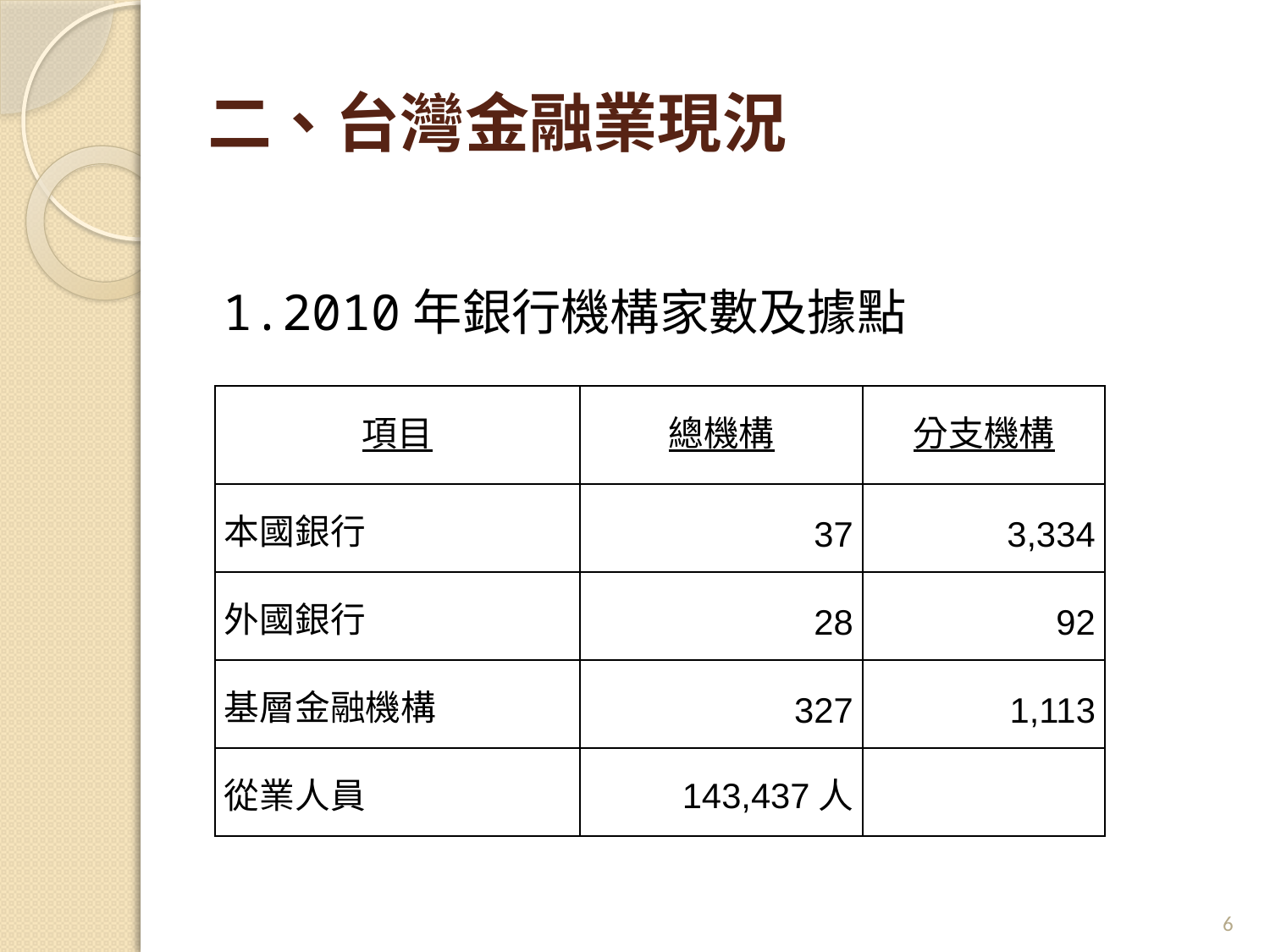

# 二、台灣金融業現況

1.2010年銀行機構家數及據點

| 項目 | 總機構 | 分支機構 |
| --- | --- | --- |
| 本國銀行 | 37 | 3,334 |
| 外國銀行 | 28 | 92 |
| 基層金融機構 | 327 | 1,113 |
| 從業人員 | 143,437人 |  |
6